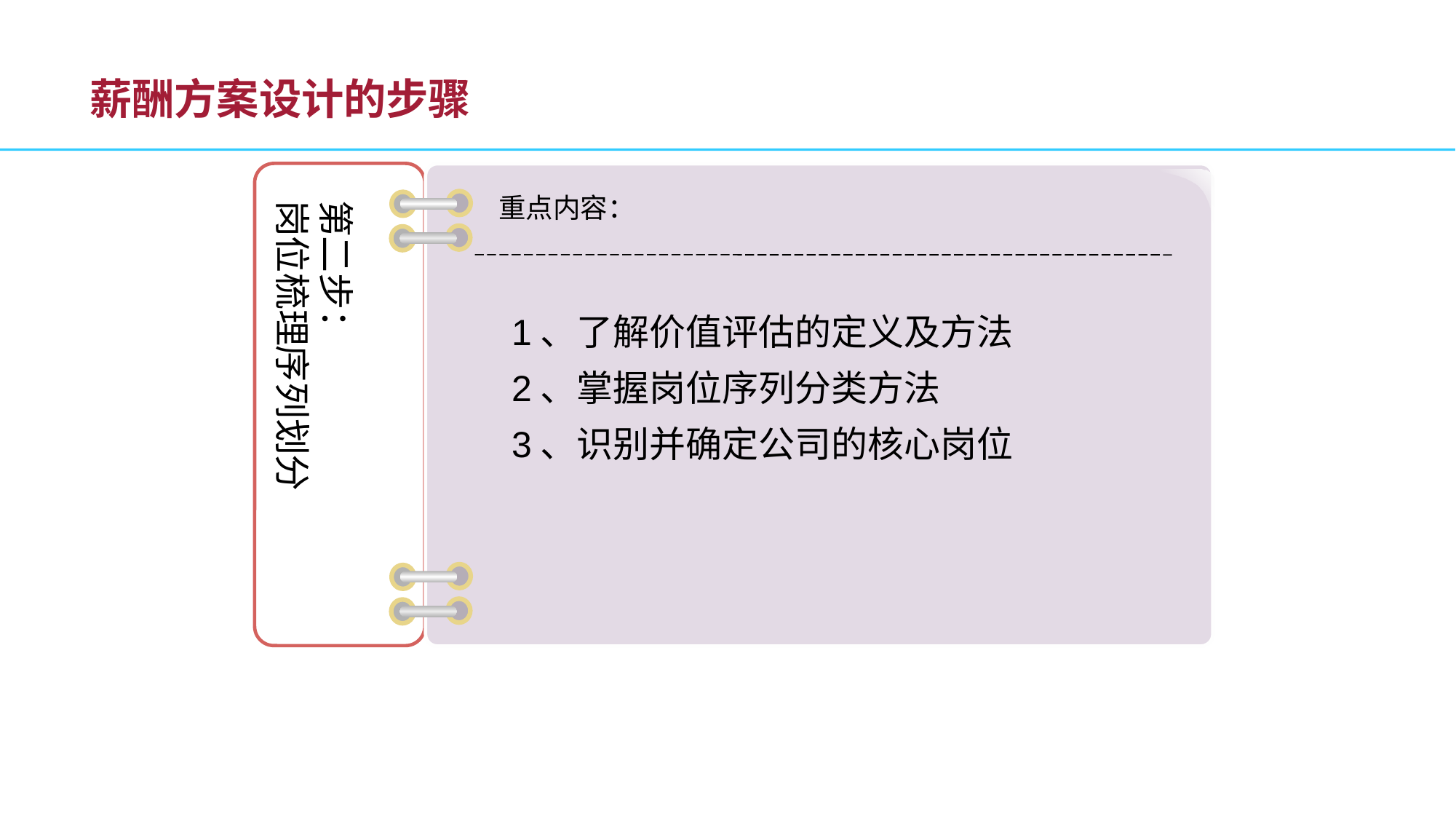

# 薪酬方案设计的步骤

重点内容：
第二步：
岗位梳理序列划分

1、了解价值评估的定义及方法
2、掌握岗位序列分类方法
3、识别并确定公司的核心岗位